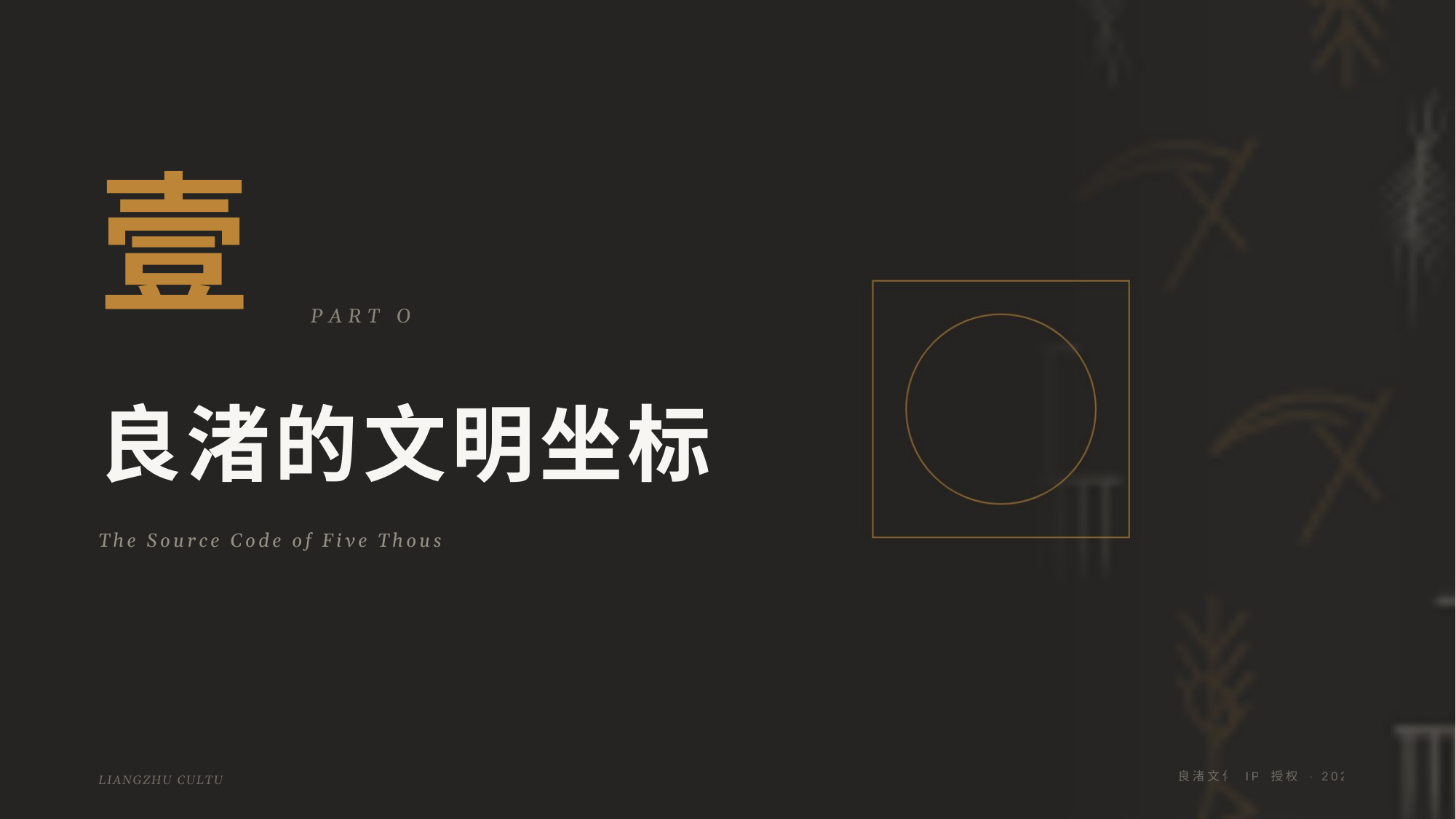

壹
PART ONE
良渚的文明坐标
The Source Code of Five Thousand Years
良渚文化 IP 授权 · 2026
LIANGZHU CULTURE